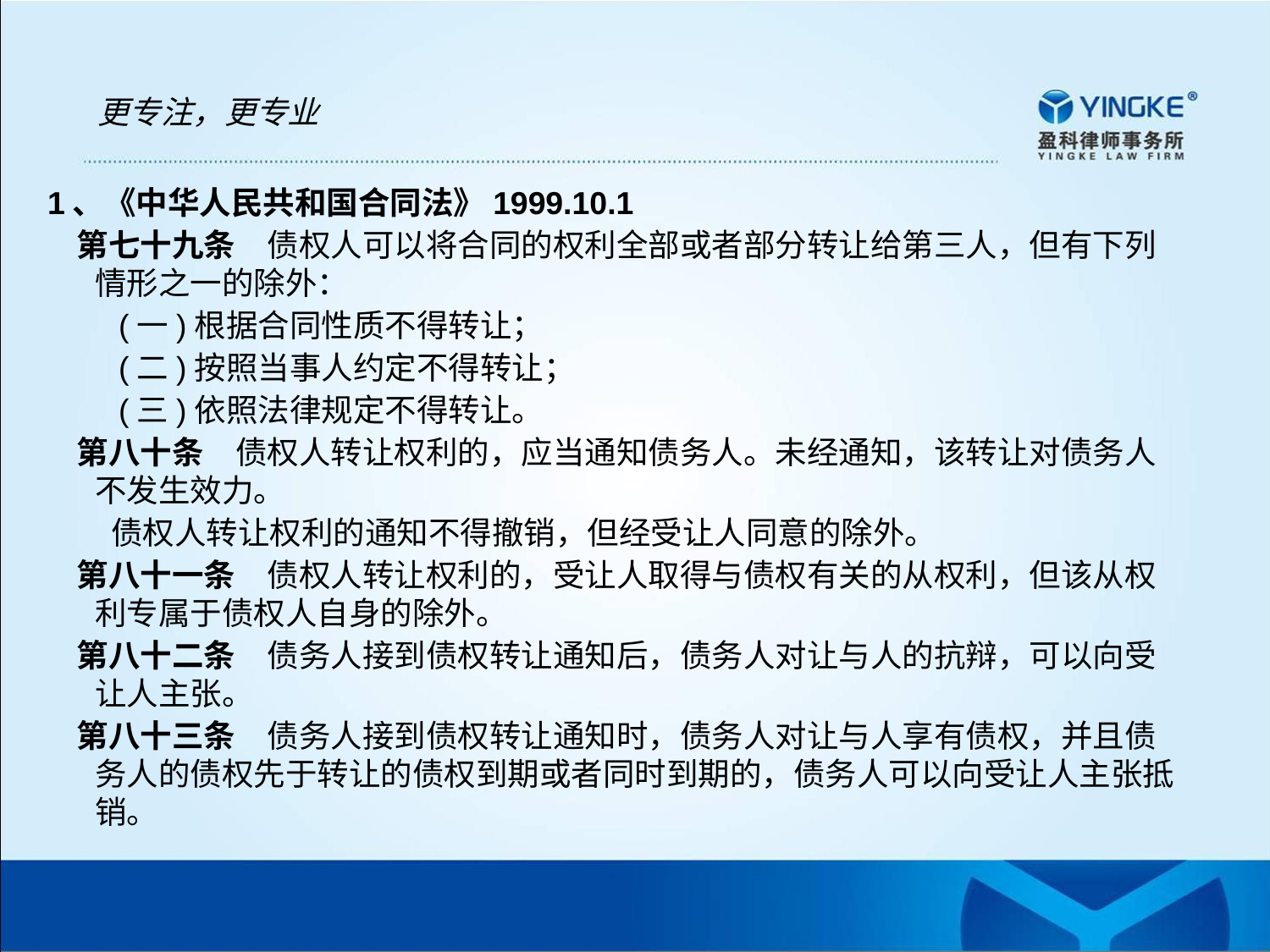

更专注，更专业
1、《中华人民共和国合同法》1999.10.1
   第七十九条　债权人可以将合同的权利全部或者部分转让给第三人，但有下列情形之一的除外：
　　(一)根据合同性质不得转让；
　　(二)按照当事人约定不得转让；
　　(三)依照法律规定不得转让。
   第八十条　债权人转让权利的，应当通知债务人。未经通知，该转让对债务人不发生效力。
　　债权人转让权利的通知不得撤销，但经受让人同意的除外。
   第八十一条　债权人转让权利的，受让人取得与债权有关的从权利，但该从权利专属于债权人自身的除外。
   第八十二条　债务人接到债权转让通知后，债务人对让与人的抗辩，可以向受让人主张。
   第八十三条　债务人接到债权转让通知时，债务人对让与人享有债权，并且债务人的债权先于转让的债权到期或者同时到期的，债务人可以向受让人主张抵销。